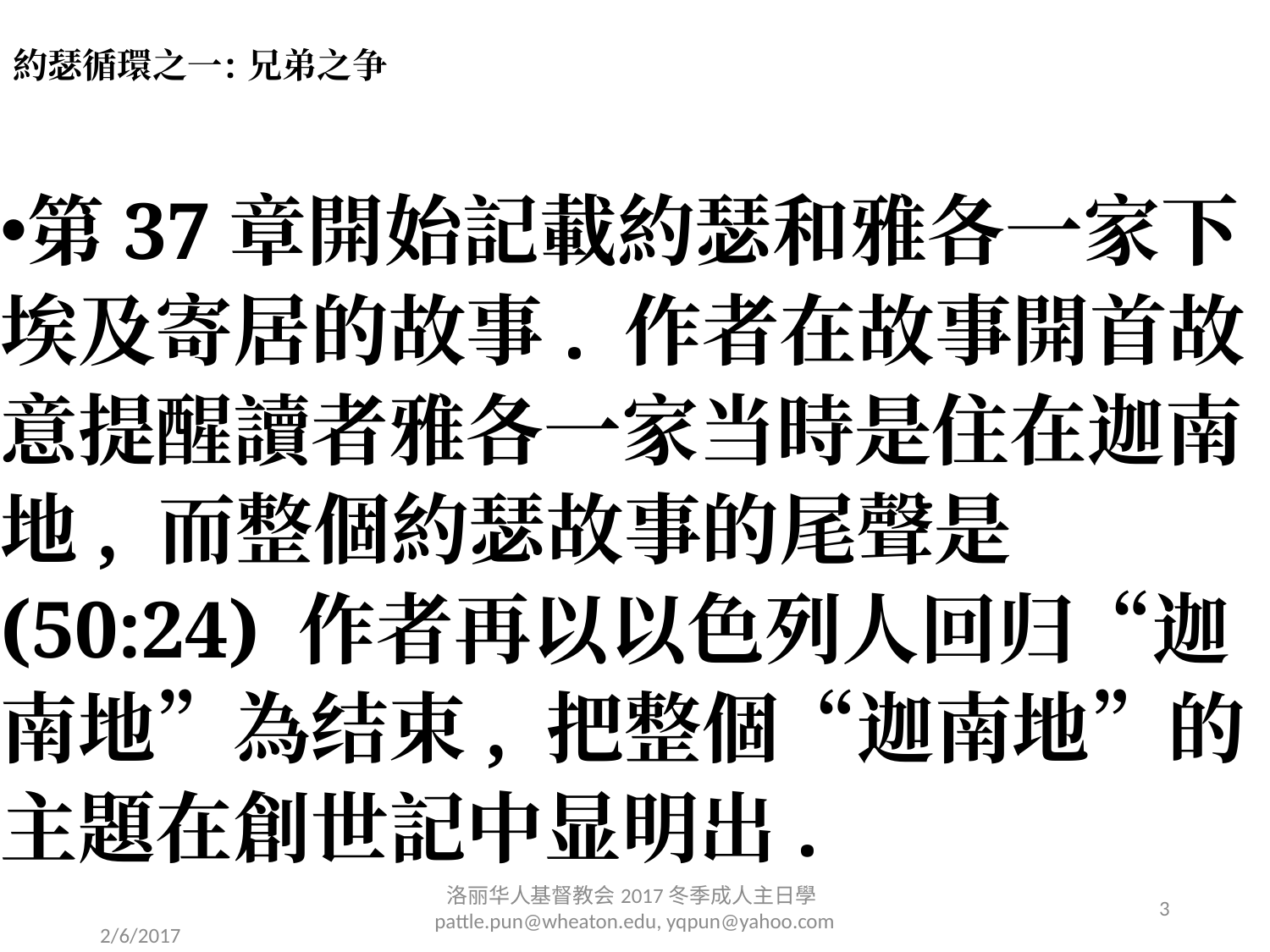

# 約瑟循環之一: 兄弟之争
第37章開始記載約瑟和雅各一家下埃及寄居的故事. 作者在故事開首故意提醒讀者雅各一家当時是住在迦南地, 而整個約瑟故事的尾聲是(50:24) 作者再以以色列人回归“迦南地”為结束, 把整個“迦南地”的主題在創世記中显明出.
洛丽华⼈基督教会2017冬季成⼈主⽇學  pattle.pun@wheaton.edu, yqpun@yahoo.com
3
2/6/2017